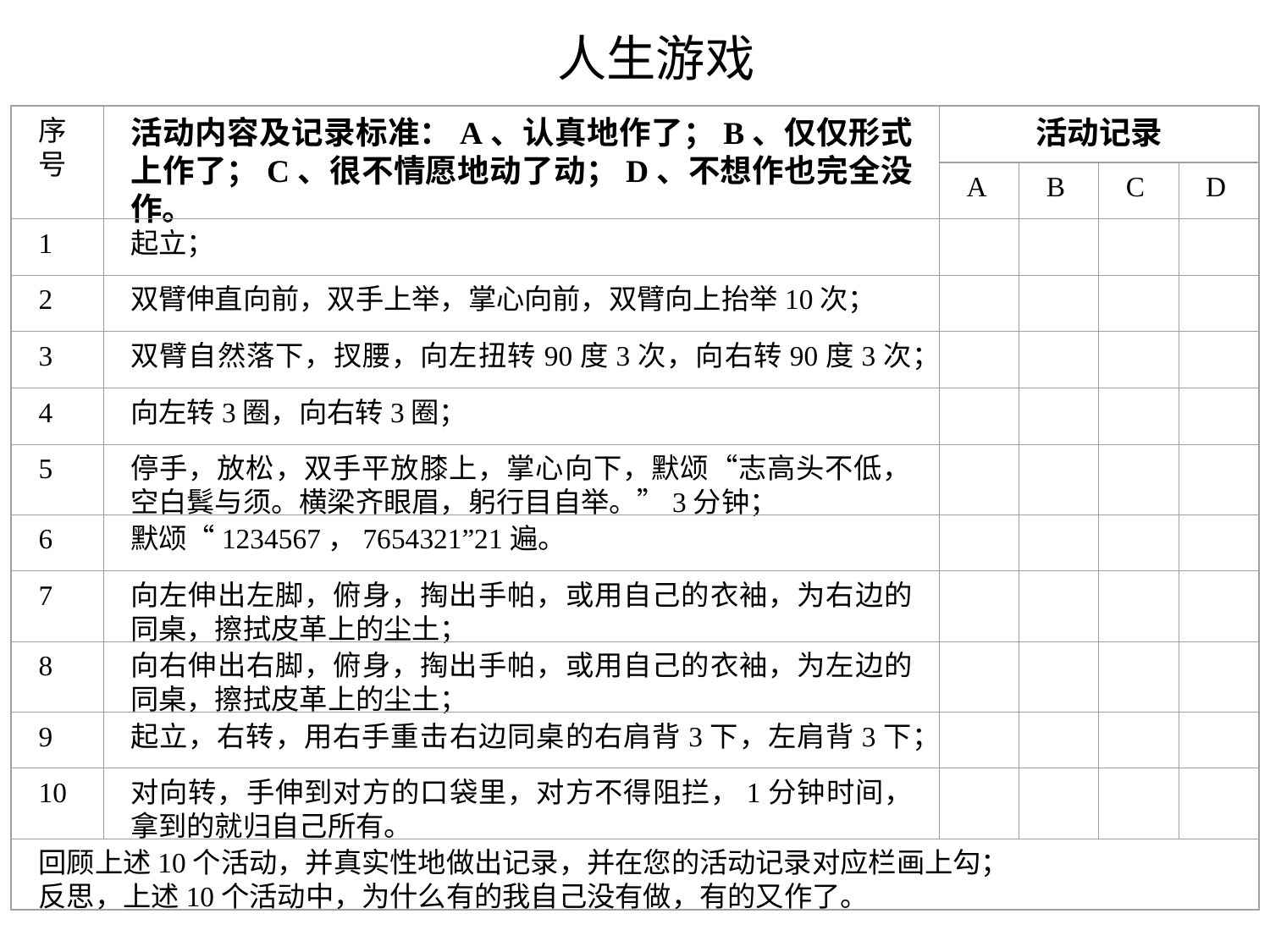

人生游戏

序号

活动内容及记录标准：A、认真地作了；B、仅仅形式上作了；C、很不情愿地动了动；D、不想作也完全没作。

活动记录

A

B

C

D

1

起立；

2

双臂伸直向前，双手上举，掌心向前，双臂向上抬举10次；

3

双臂自然落下，扠腰，向左扭转90度3次，向右转90度3次；

4

向左转3圈，向右转3圈；

5

停手，放松，双手平放膝上，掌心向下，默颂“志高头不低，空白鬂与须。横梁齐眼眉，躬行目自举。”3分钟；

6

默颂“1234567，7654321”21遍。

7

向左伸出左脚，俯身，掏出手帕，或用自己的衣袖，为右边的同桌，擦拭皮革上的尘土；

8

向右伸出右脚，俯身，掏出手帕，或用自己的衣袖，为左边的同桌，擦拭皮革上的尘土；

9

起立，右转，用右手重击右边同桌的右肩背3下，左肩背3下；

10

对向转，手伸到对方的口袋里，对方不得阻拦，1分钟时间，拿到的就归自己所有。

回顾上述10个活动，并真实性地做出记录，并在您的活动记录对应栏画上勾；
反思，上述10个活动中，为什么有的我自己没有做，有的又作了。